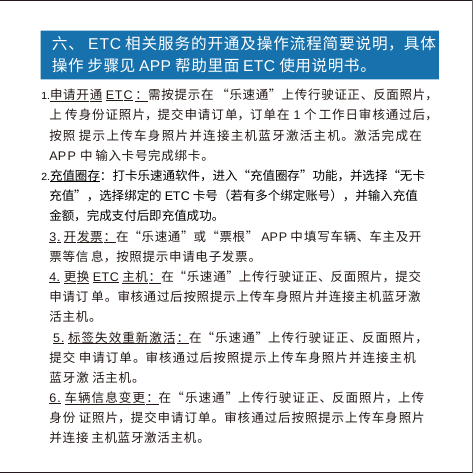

六、ETC相关服务的开通及操作流程简要说明，具体操作 步骤⻅APP帮助⾥⾯ETC使⽤说明书。
申请开通ETC：需按提⽰在 “乐速通”上传⾏驶证正、反⾯照⽚，上 传⾝份证照⽚，提交申请订单，订单在1个⼯作⽇审核通过后，按照 提⽰上传⻋⾝照⽚并连接主机蓝⽛激活主机。激活完成在APP中 输⼊卡号完成绑卡。
充值圈存：打卡乐速通软件，进入“充值圈存”功能，并选择“无卡充值”，选择绑定的ETC卡号（若有多个绑定账号），并输入充值金额，完成支付后即充值成功。
3.开发票：在“乐速通”或“票根”APP中填写⻋辆、⻋主及开票等信 息，按照提⽰申请电⼦发票。
4.更换ETC主机：在“乐速通”上传⾏驶证正、反⾯照⽚，提交申请订 单。审核通过后按照提⽰上传⻋⾝照⽚并连接主机蓝⽛激活主机。
 5.标签失效重新激活：在“乐速通”上传⾏驶证正、反⾯照⽚，提交 申请订单。审核通过后按照提⽰上传⻋⾝照⽚并连接主机蓝⽛激 活主机。
6.⻋辆信息变更：在“乐速通”上传⾏驶证正、反⾯照⽚，上传⾝份 证照⽚，提交申请订单。审核通过后按照提⽰上传⻋⾝照⽚并连接 主机蓝⽛激活主机。